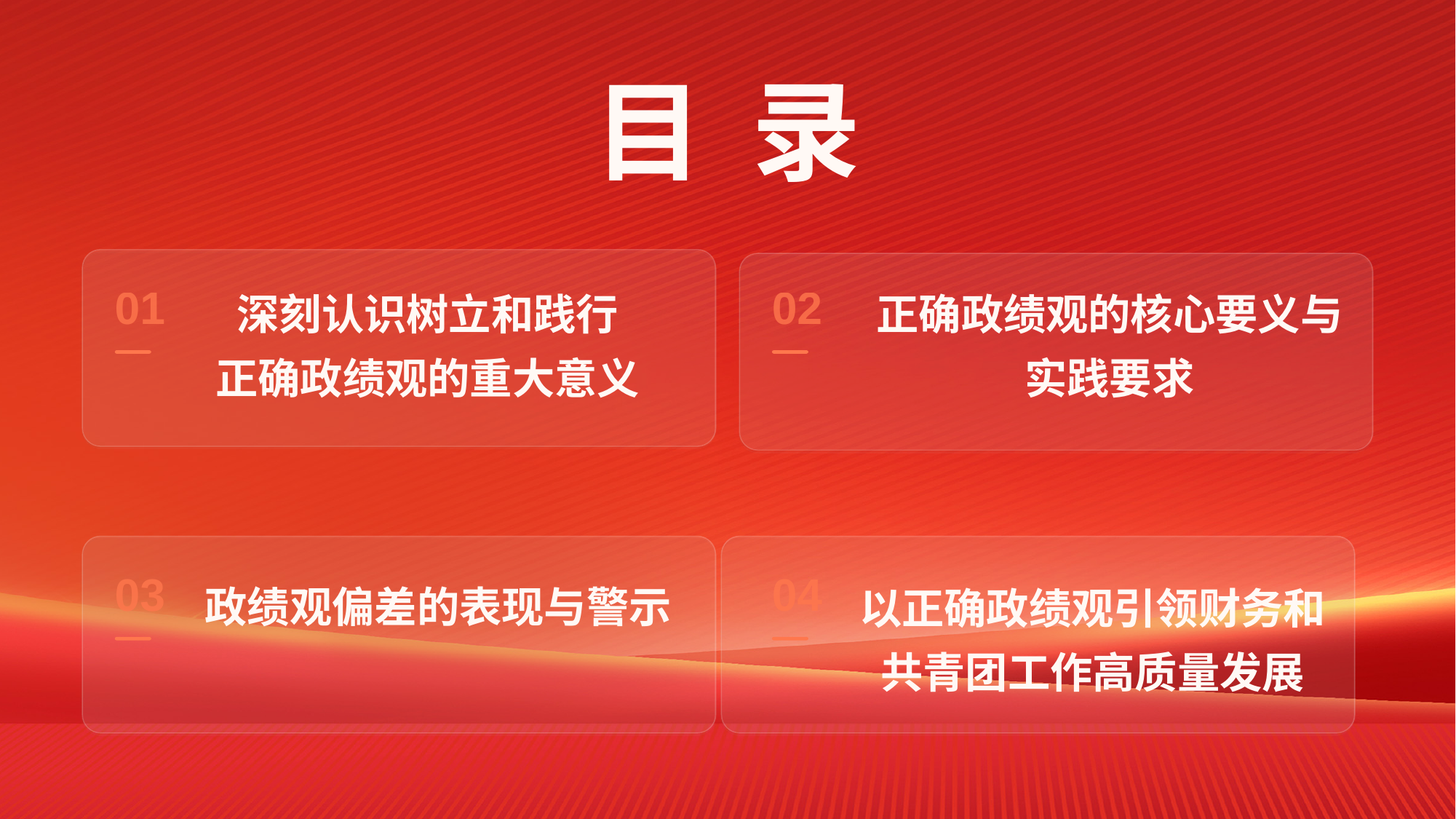

目  录

深刻认识树立和践行
正确政绩观的重大意义
正确政绩观的核心要义与实践要求
01
02

政绩观偏差的表现与警示
以正确政绩观引领财务和
共青团工作高质量发展
03
04